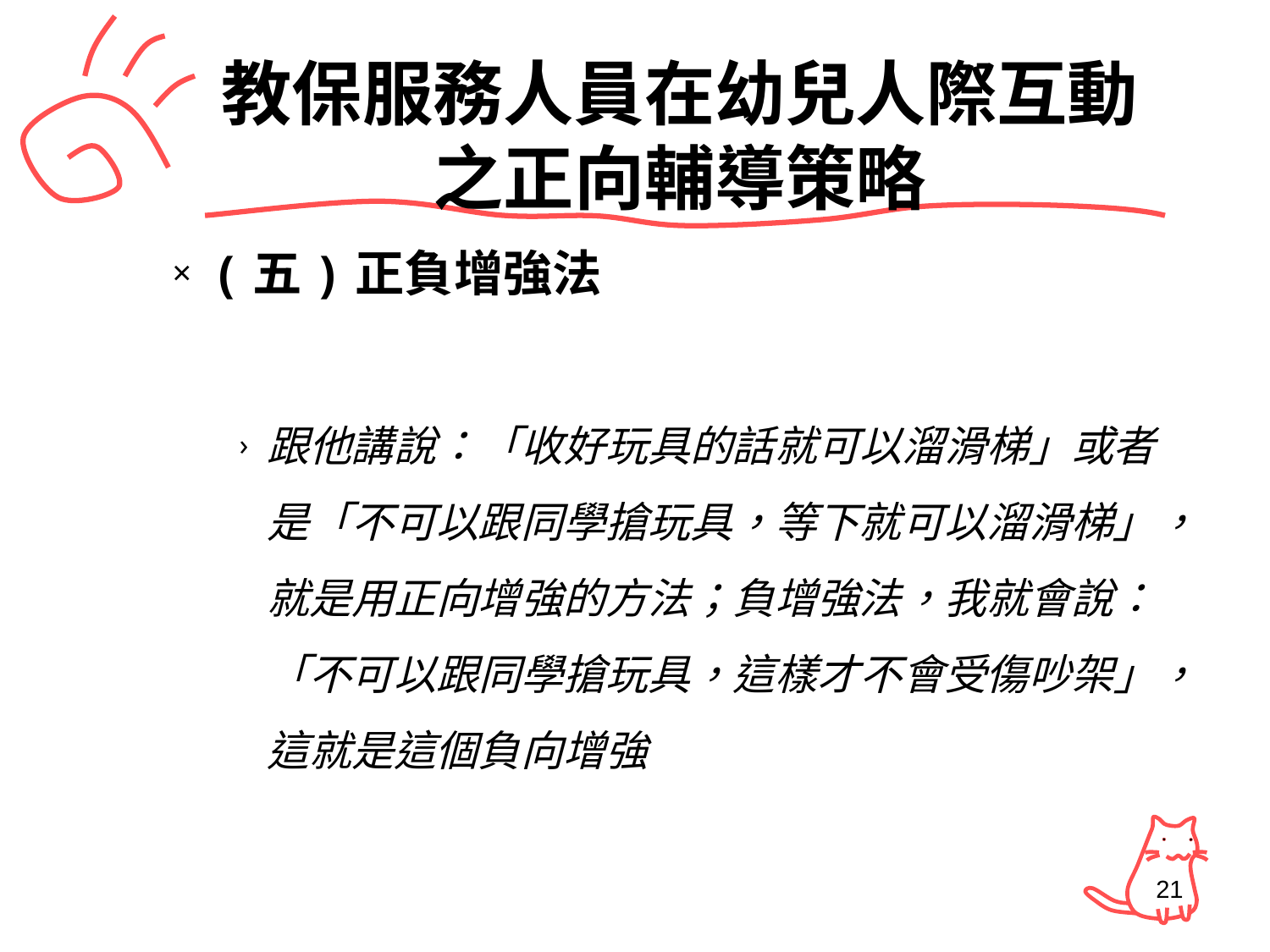

# 教保服務人員在幼兒人際互動之正向輔導策略
(五)正負增強法

跟他講說：「收好玩具的話就可以溜滑梯」或者是「不可以跟同學搶玩具，等下就可以溜滑梯」，就是用正向增強的方法；負增強法，我就會說：「不可以跟同學搶玩具，這樣才不會受傷吵架」，這就是這個負向增強
21